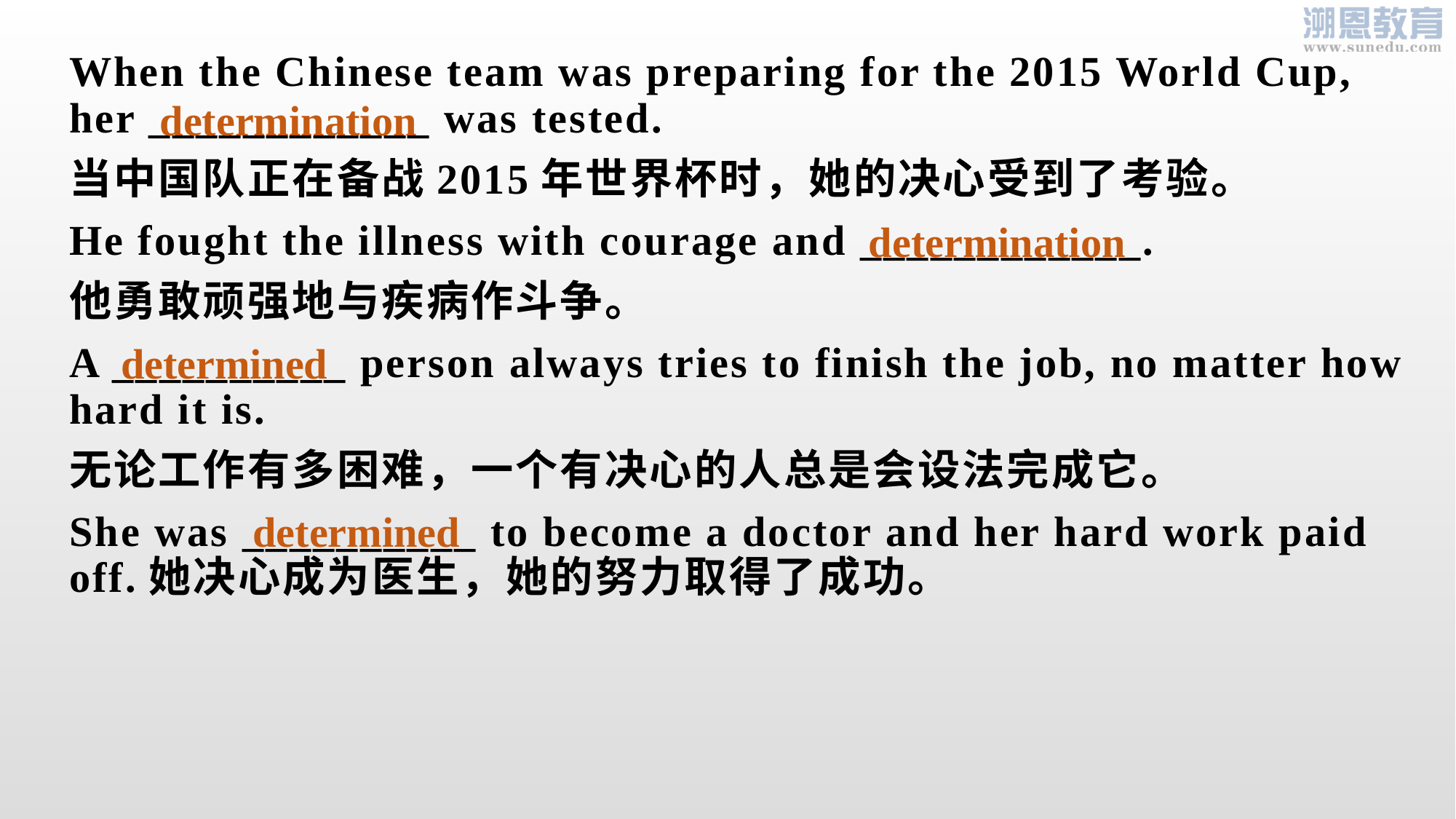

When the Chinese team was preparing for the 2015 World Cup, her ____________ was tested.
当中国队正在备战2015年世界杯时，她的决心受到了考验。
He fought the illness with courage and ____________.
他勇敢顽强地与疾病作斗争。
A __________ person always tries to finish the job, no matter how hard it is.
无论工作有多困难，一个有决心的人总是会设法完成它。
She was __________ to become a doctor and her hard work paid off.她决心成为医生，她的努力取得了成功。
determination
determination
determined
determined